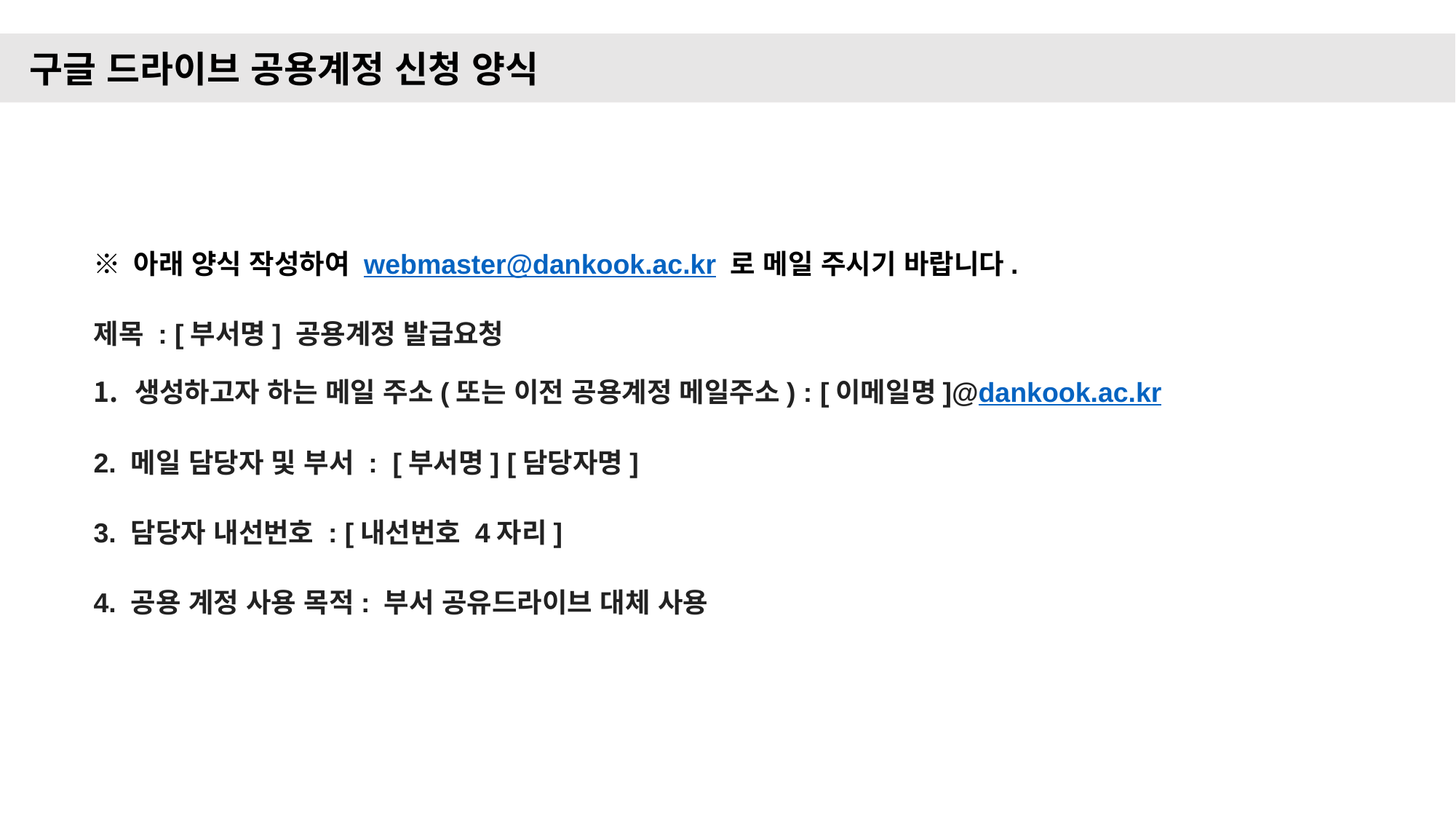

구글 드라이브 공용계정 신청 양식
※ 아래 양식 작성하여 webmaster@dankook.ac.kr 로 메일 주시기 바랍니다.

제목 : [부서명] 공용계정 발급요청

생성하고자 하는 메일 주소(또는 이전 공용계정 메일주소) : [이메일명]@dankook.ac.kr
2. 메일 담당자 및 부서 :  [부서명] [담당자명]
3. 담당자 내선번호 : [내선번호 4자리]
4. 공용 계정 사용 목적: 부서 공유드라이브 대체 사용